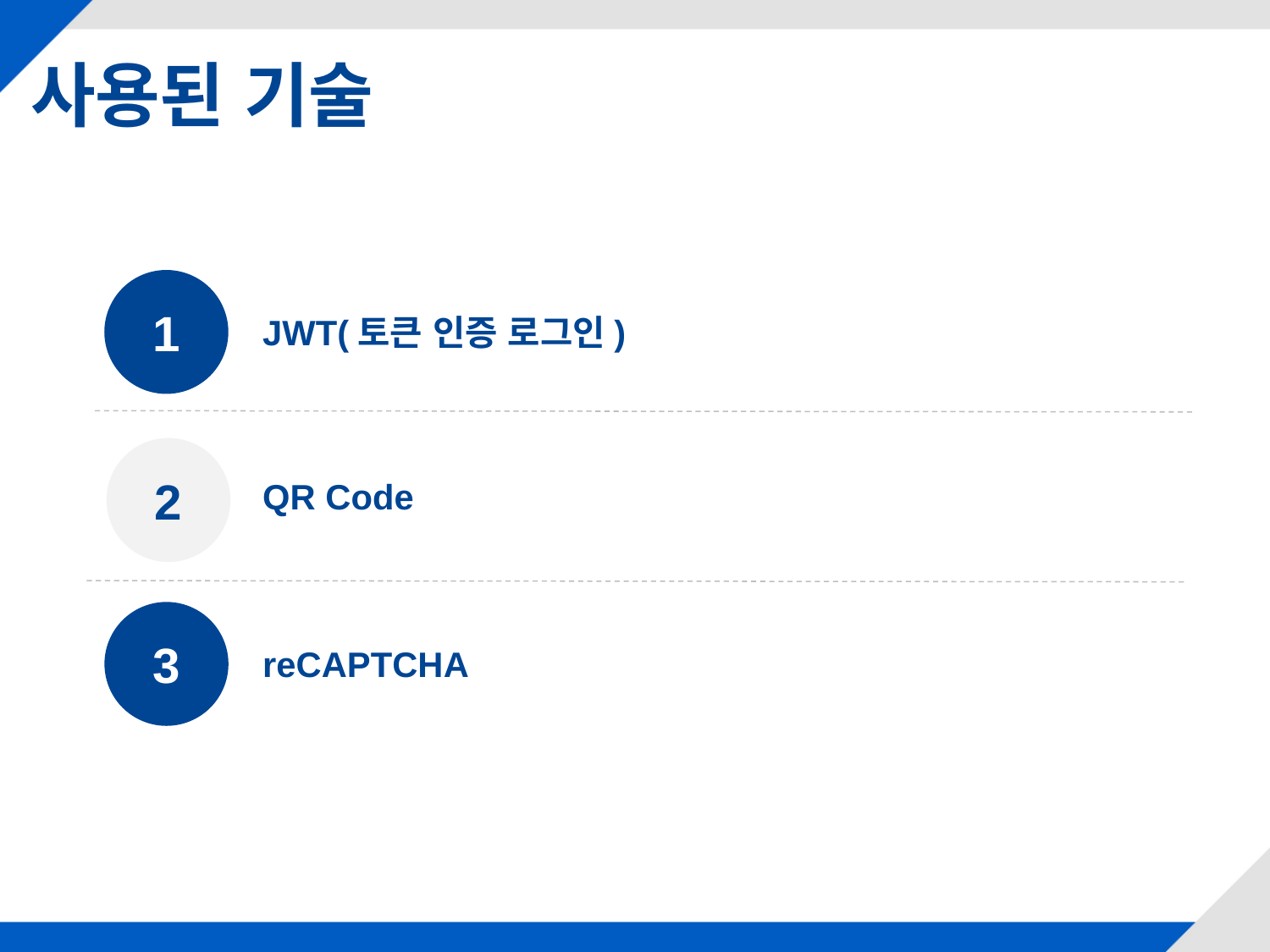

사용된 기술
1
JWT(토큰 인증 로그인)
2
QR Code
3
reCAPTCHA